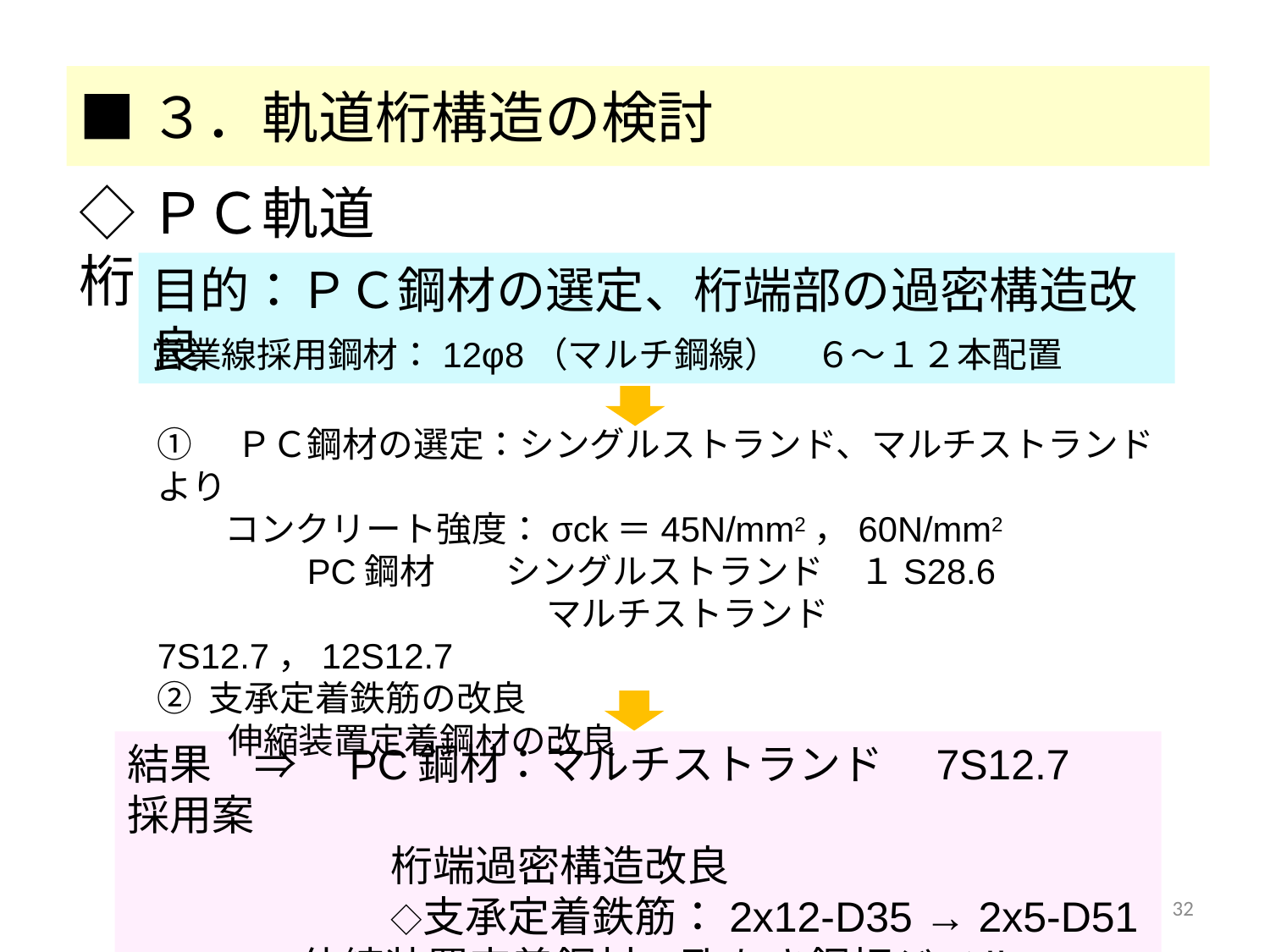

■３．軌道桁構造の検討
◇ＰＣ軌道桁
目的：ＰＣ鋼材の選定、桁端部の過密構造改良
営業線採用鋼材：12φ8（マルチ鋼線）　６～１２本配置

①　ＰＣ鋼材の選定：シングルストランド、マルチストランドより
   　コンクリート強度：σck＝45N/mm2，60N/mm2
　　　　PC鋼材　　シングルストランド　１S28.6
　　　　　　　　　　　マルチストランド　　 7S12.7，12S12.7
② 支承定着鉄筋の改良
　　伸縮装置定着鋼材の改良

結果　⇒　PC鋼材：マルチストランド　7S12.7　採用案
　　　　　　 桁端過密構造改良
　　　　　　 ◇支承定着鉄筋：2x12-D35 → 2x5-D51
              ◇伸縮装置定着鋼材：孔あき鋼板ジベル
32